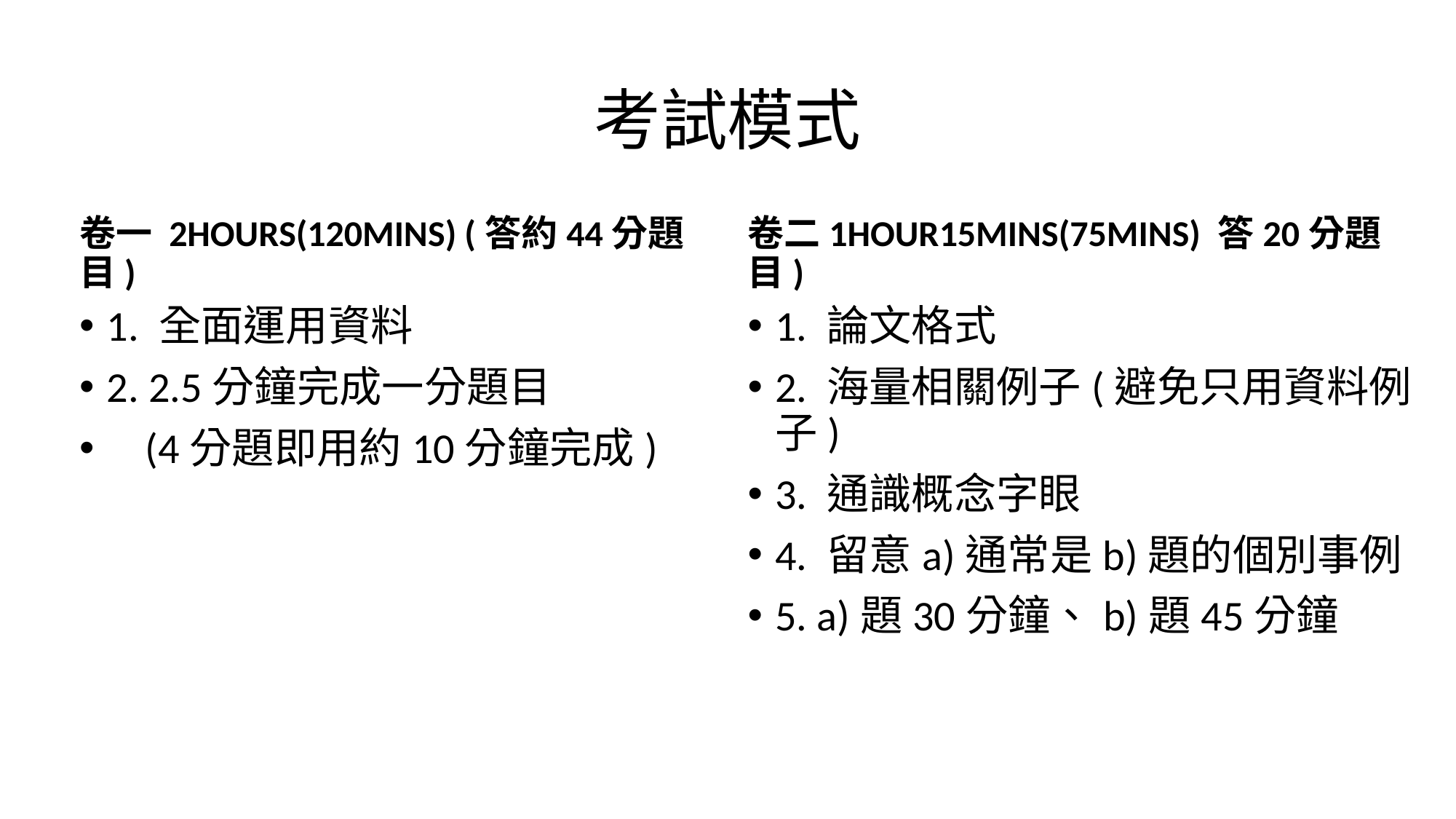

# 考試模式
卷一 2HOURS(120MINS) (答約44分題目)
卷二1HOUR15MINS(75MINS) 答20分題目)
1. 全面運用資料
2. 2.5分鐘完成一分題目
    (4分題即用約10分鐘完成)
1. 論文格式
2. 海量相關例子(避免只用資料例子)
3. 通識概念字眼
4. 留意a)通常是b)題的個別事例
5. a)題30分鐘、b)題45分鐘